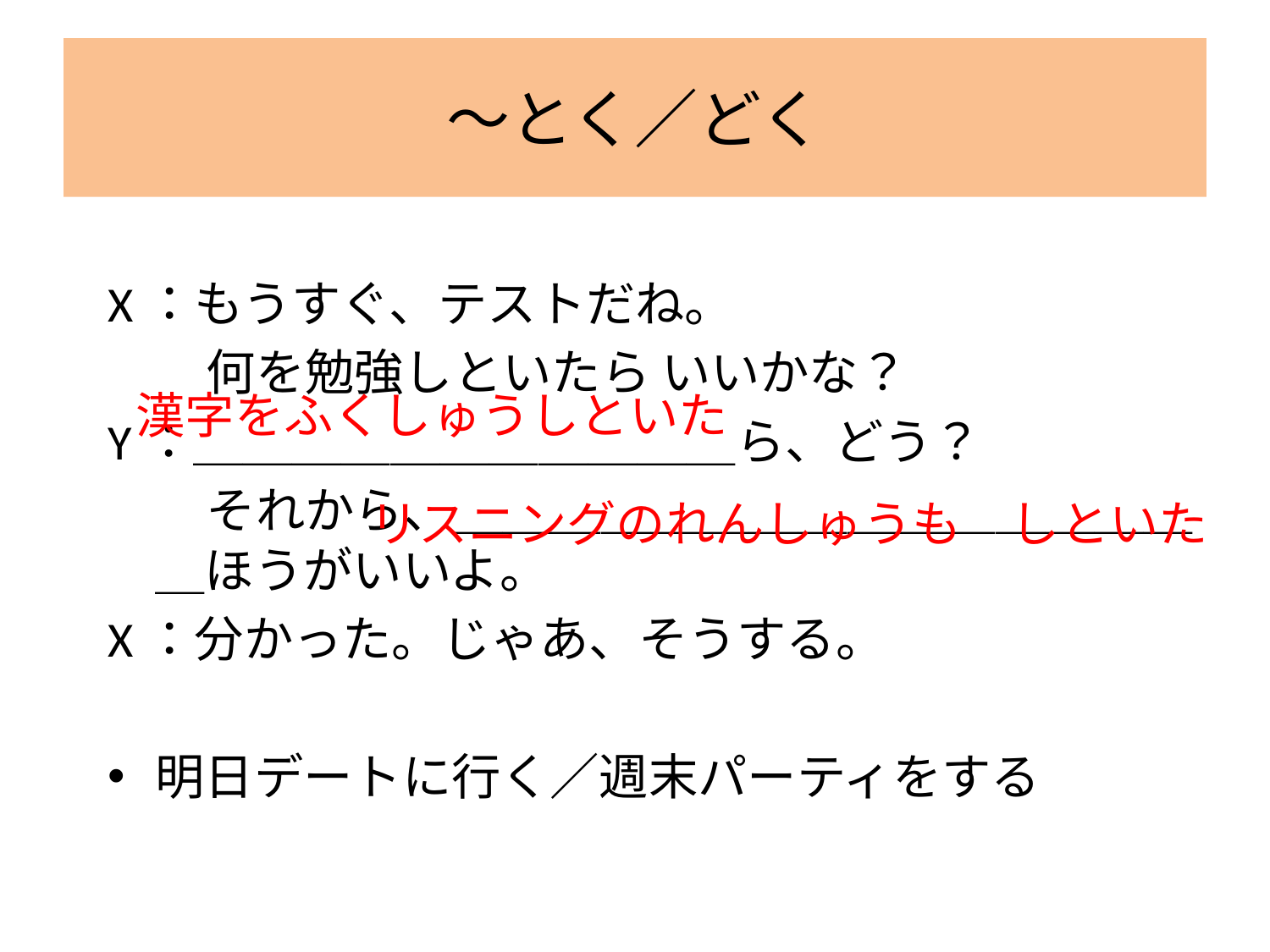

# 〜とく／どく

X：もうすぐ、テストだね。
　　何を勉強しといたら いいかな？
Y：＿＿＿＿＿＿＿＿＿＿＿ら、どう？
　　それから、＿＿＿＿＿＿＿＿＿＿＿＿＿＿＿＿ほうがいいよ。
X：分かった。じゃあ、そうする。

明日デートに行く／週末パーティをする
漢字をふくしゅうしといた
リスニングのれんしゅうも　しといた